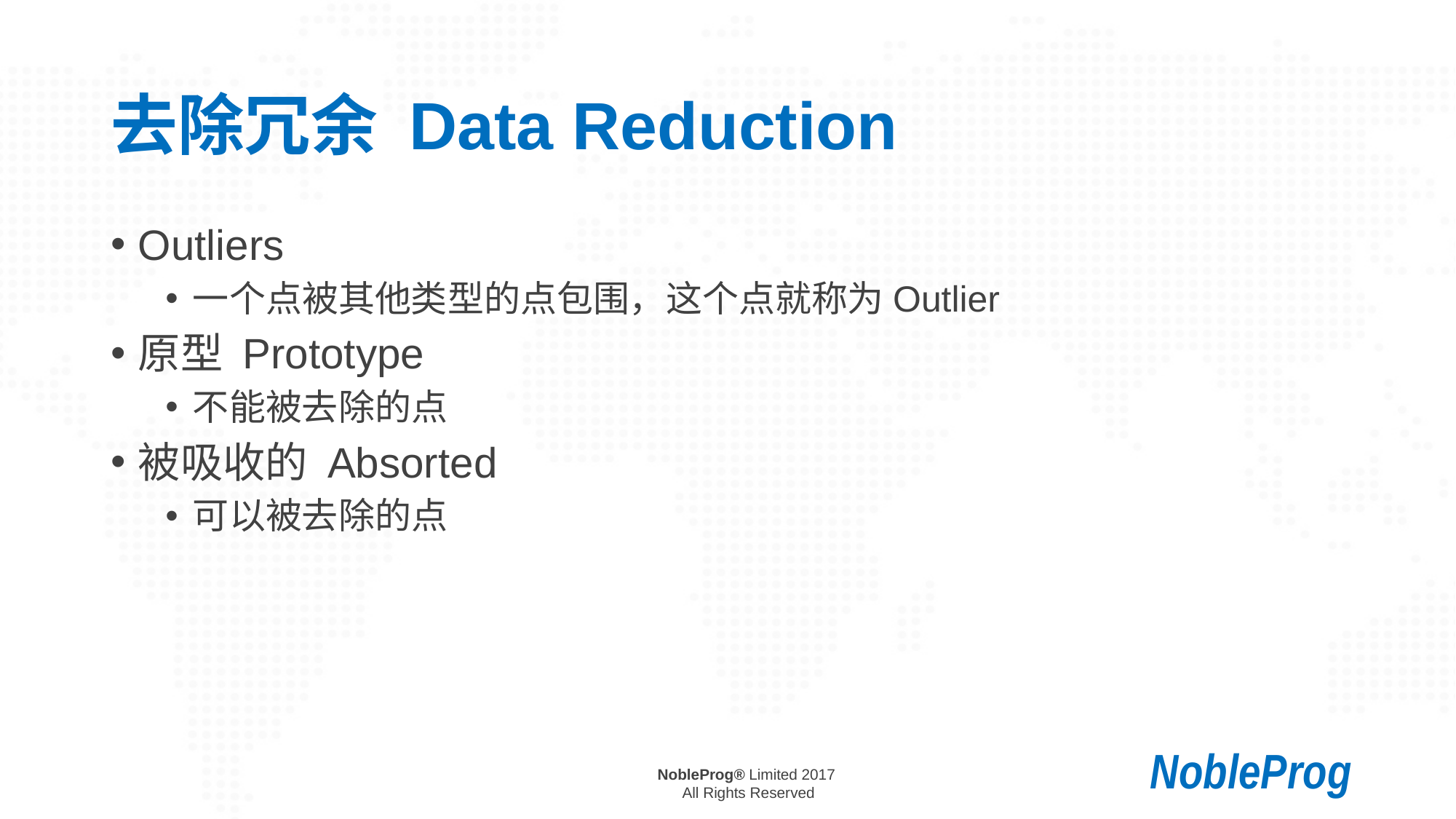

# 去除冗余 Data Reduction
Outliers
一个点被其他类型的点包围，这个点就称为Outlier
原型 Prototype
不能被去除的点
被吸收的 Absorted
可以被去除的点